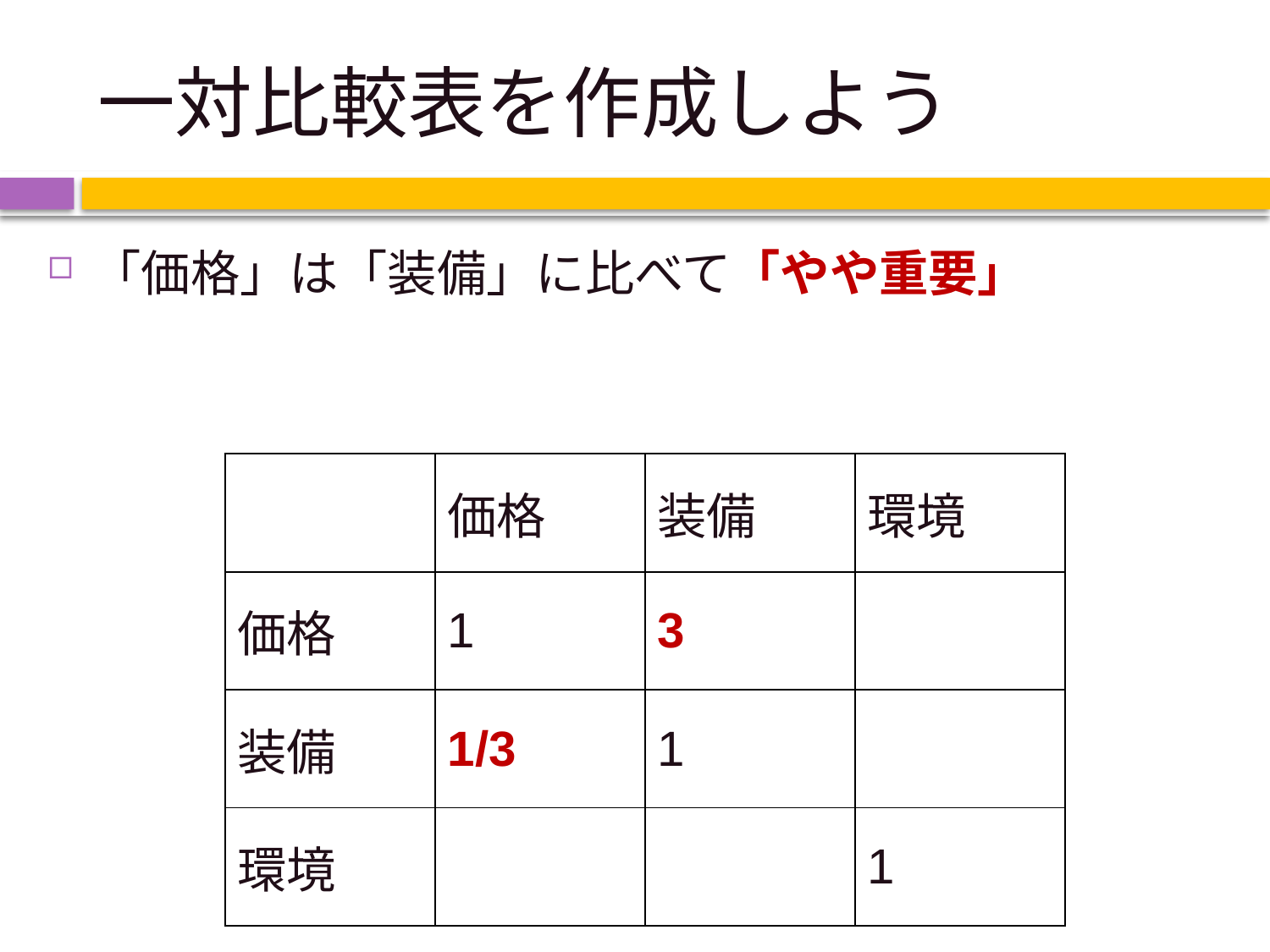

# 一対比較表を作成しよう
「価格」は「装備」に比べて「やや重要」

|  | 価格 | 装備 | 環境 |
| --- | --- | --- | --- |
| 価格 | 1 | 3 |  |
| 装備 | 1/3 | 1 |  |
| 環境 |  |  | 1 |